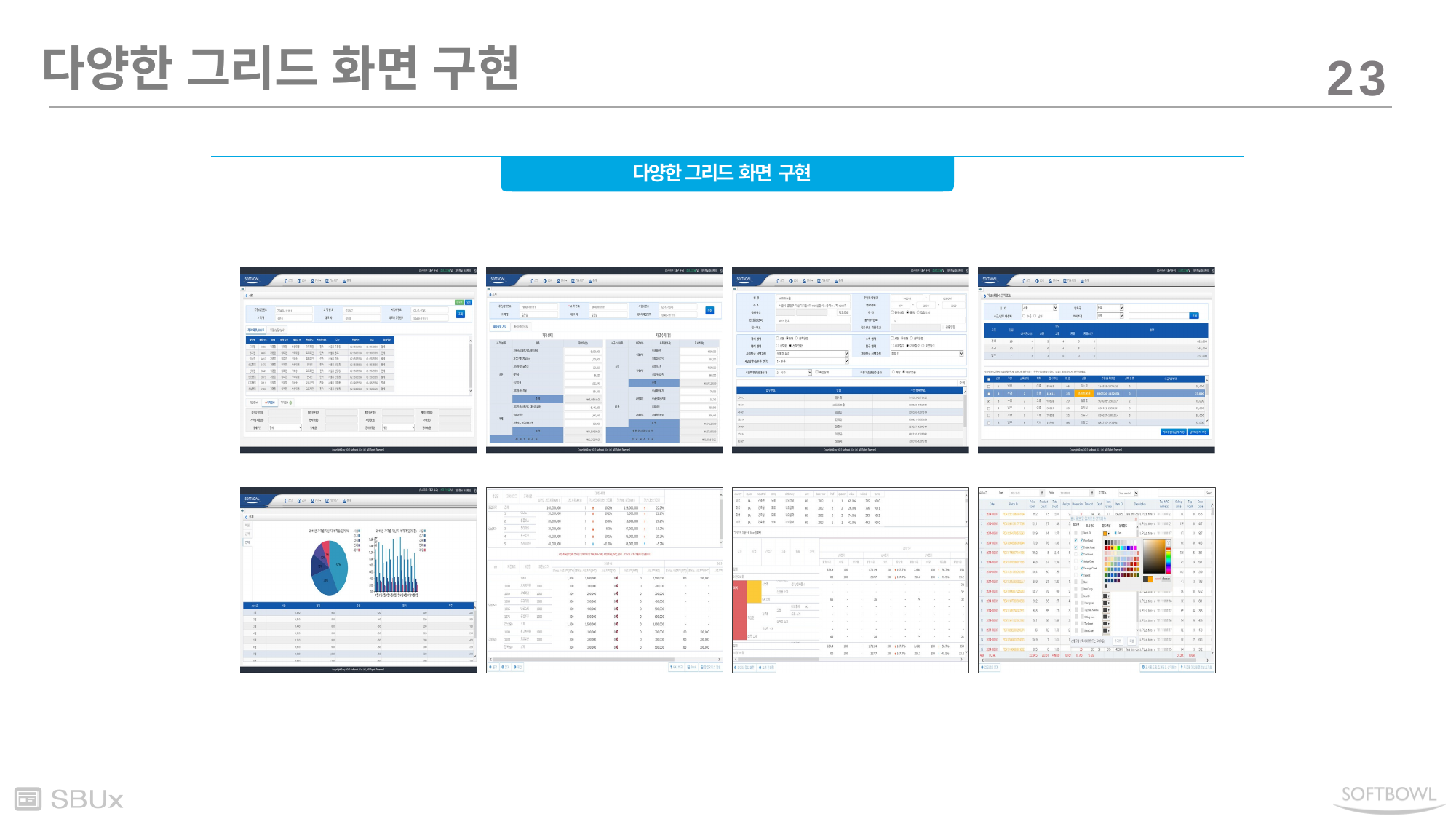

다양한 그리드 화면 구현
23

다양한 그리드 화면 구현